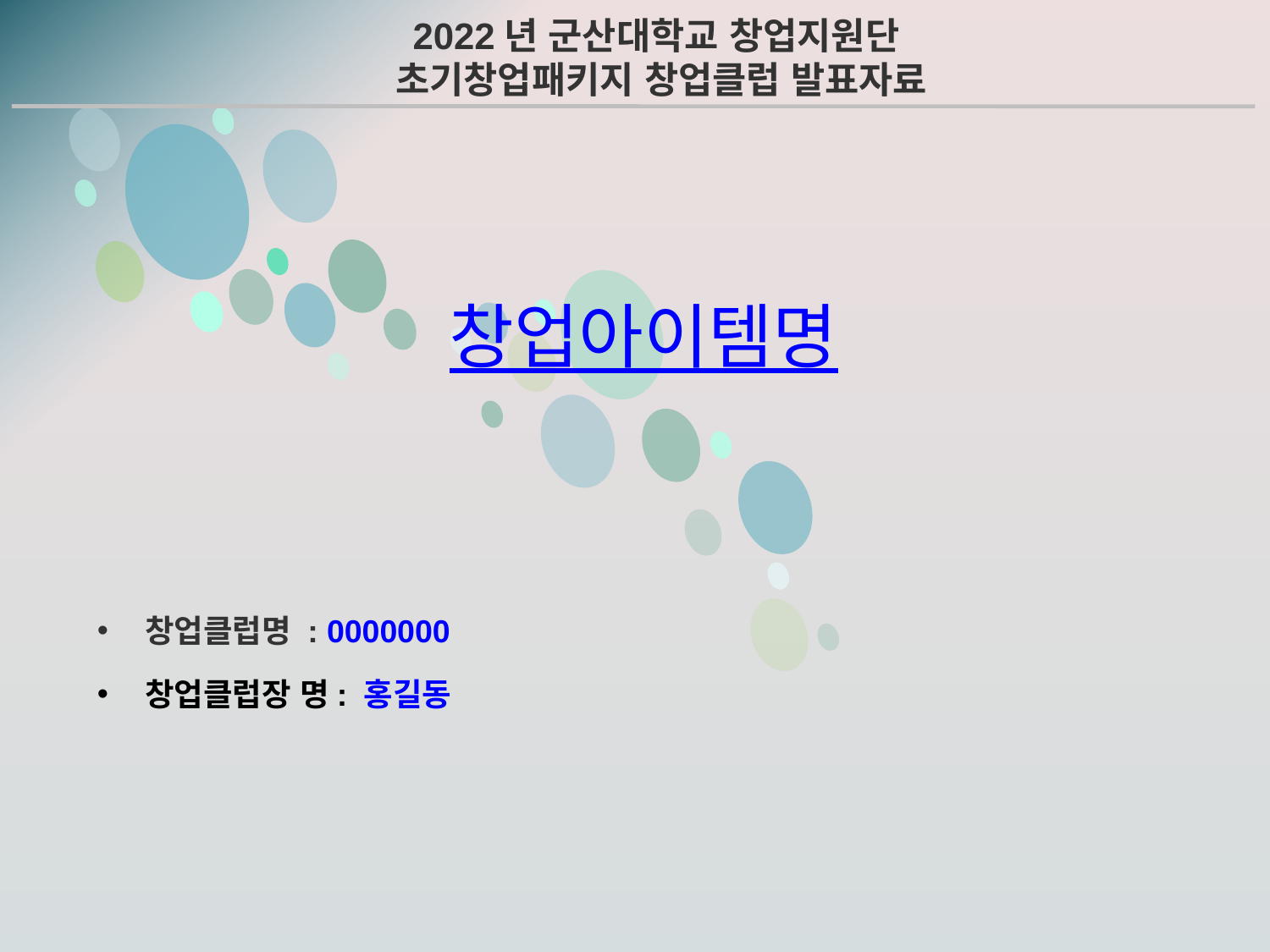

2022년 군산대학교 창업지원단
초기창업패키지 창업클럽 발표자료
창업아이템명
창업클럽명 : 0000000
창업클럽장 명: 홍길동